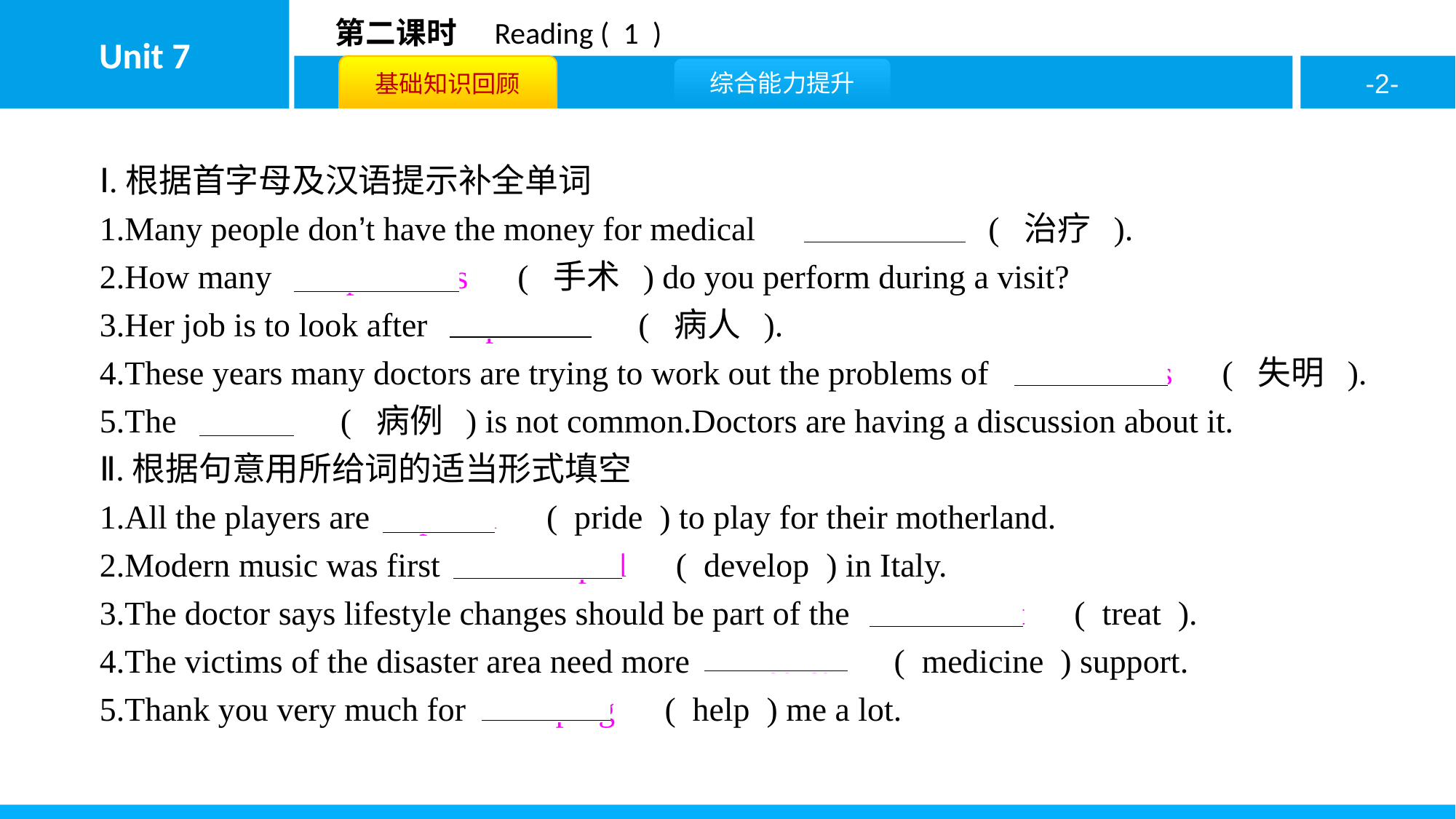

Ⅰ.根据首字母及汉语提示补全单词
1.Many people don’t have the money for medical 　treatment　(  治疗  ).
2.How many 　operations　(  手术  ) do you perform during a visit?
3.Her job is to look after 　patients　(  病人  ).
4.These years many doctors are trying to work out the problems of 　blindness　(  失明  ).
5.The 　case　(  病例  ) is not common.Doctors are having a discussion about it.
Ⅱ.根据句意用所给词的适当形式填空
1.All the players are　proud　(  pride  ) to play for their motherland.
2.Modern music was first　developed　(  develop  ) in Italy.
3.The doctor says lifestyle changes should be part of the　treatment　(  treat  ).
4.The victims of the disaster area need more　medical　(  medicine  ) support.
5.Thank you very much for　helping　(  help  ) me a lot.